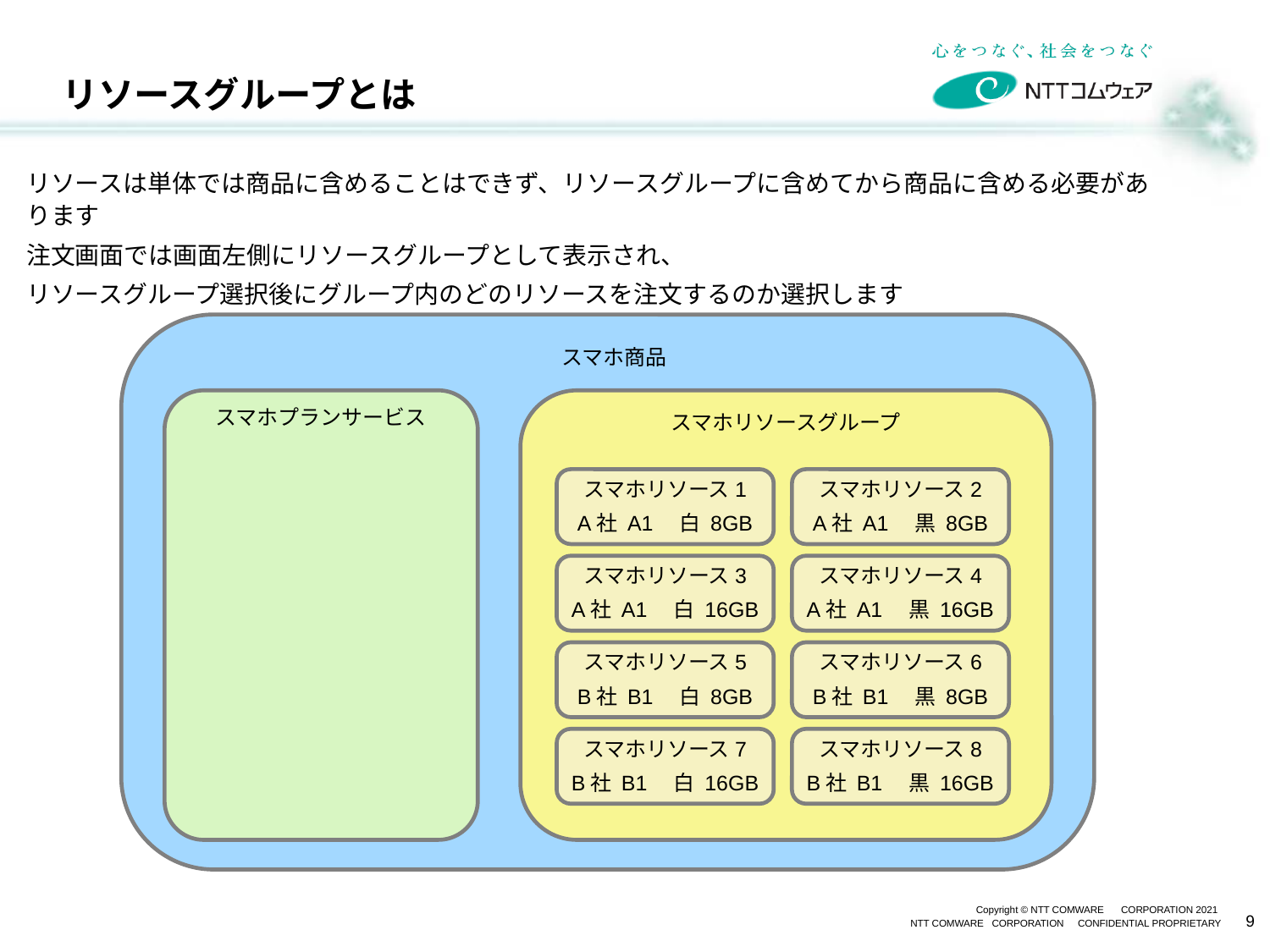

# リソースグループとは
リソースは単体では商品に含めることはできず、リソースグループに含めてから商品に含める必要があります
注文画面では画面左側にリソースグループとして表示され、
リソースグループ選択後にグループ内のどのリソースを注文するのか選択します
スマホ商品
スマホプランサービス
スマホリソースグループ
スマホリソース2
A社 A1　黒 8GB
スマホリソース1
A社 A1　白 8GB
スマホリソース3
A社 A1　白 16GB
スマホリソース4
A社 A1　黒 16GB
スマホリソース6
B社 B1　黒 8GB
スマホリソース5
B社 B1　白 8GB
スマホリソース7
B社 B1　白 16GB
スマホリソース8
B社 B1　黒 16GB